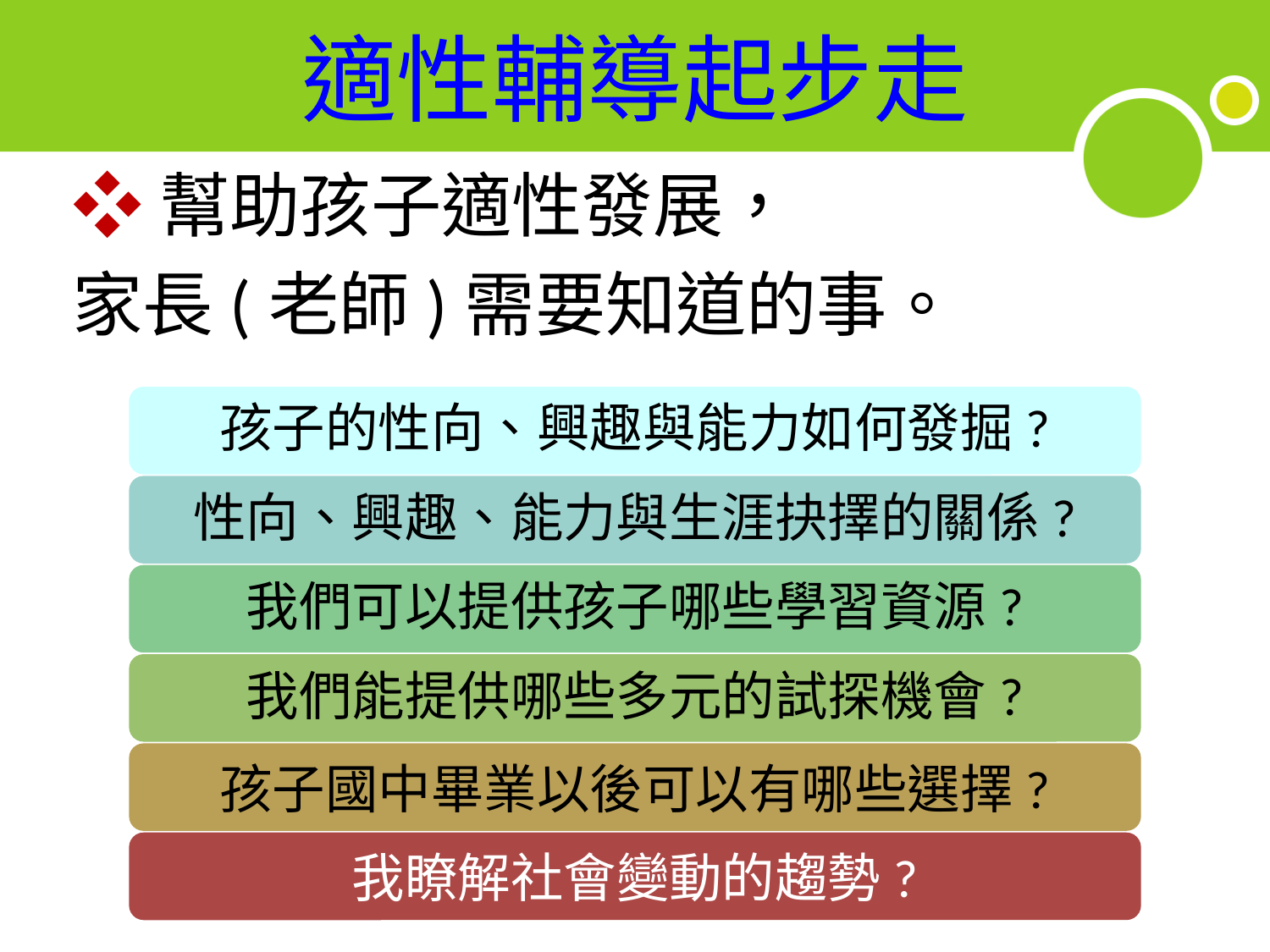

# 適性輔導起步走
❖幫助孩子適性發展，
家長(老師)需要知道的事。
孩子的性向、興趣與能力如何發掘?
性向、興趣、能力與生涯抉擇的關係?
我們可以提供孩子哪些學習資源?
我們能提供哪些多元的試探機會?
孩子國中畢業以後可以有哪些選擇?
我瞭解社會變動的趨勢?